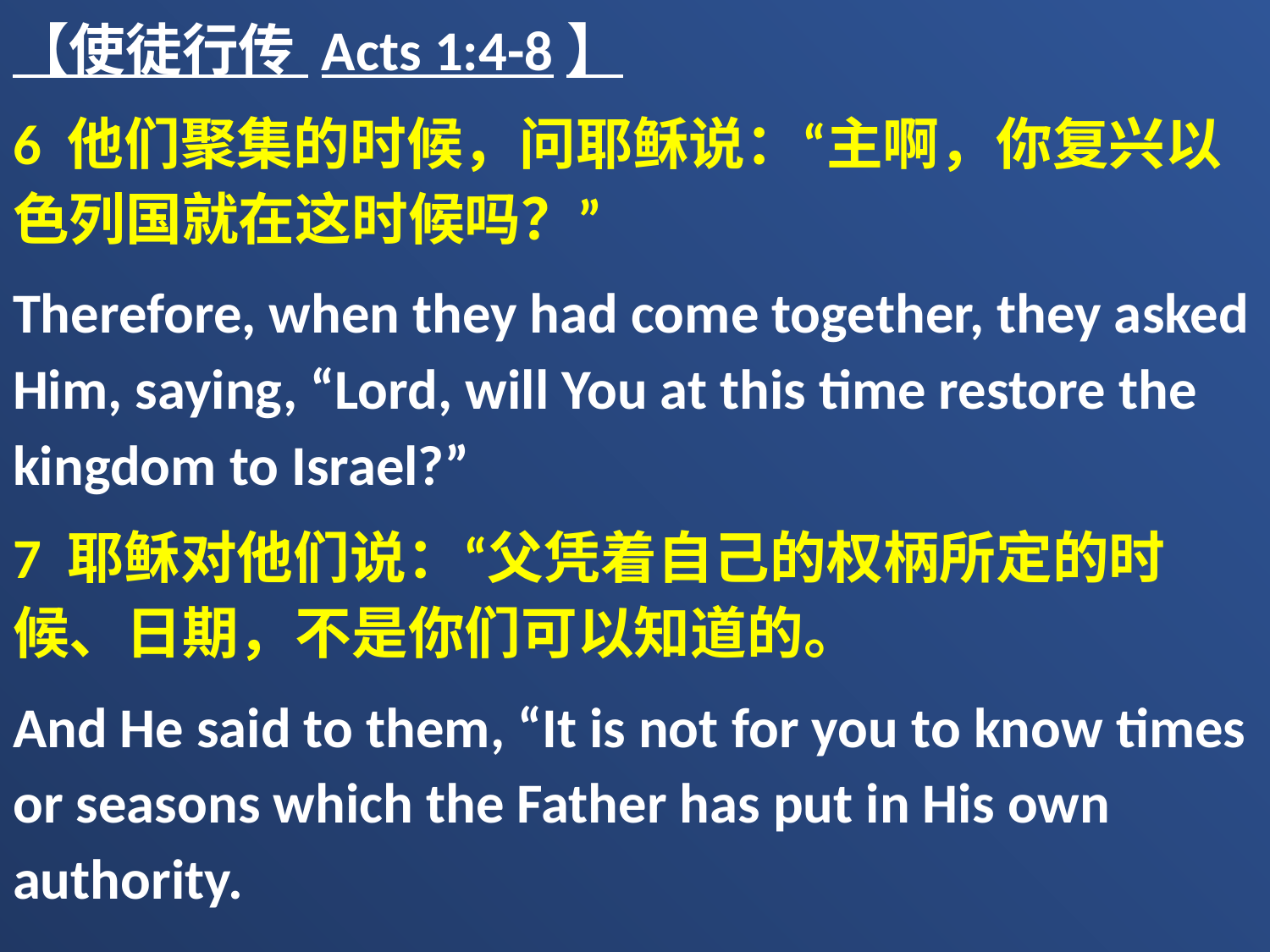

【使徒行传 Acts 1:4-8】
6 他们聚集的时候，问耶稣说：“主啊，你复兴以色列国就在这时候吗？”
Therefore, when they had come together, they asked Him, saying, “Lord, will You at this time restore the kingdom to Israel?”
7 耶稣对他们说：“父凭着自己的权柄所定的时候、日期，不是你们可以知道的。
And He said to them, “It is not for you to know times or seasons which the Father has put in His own authority.